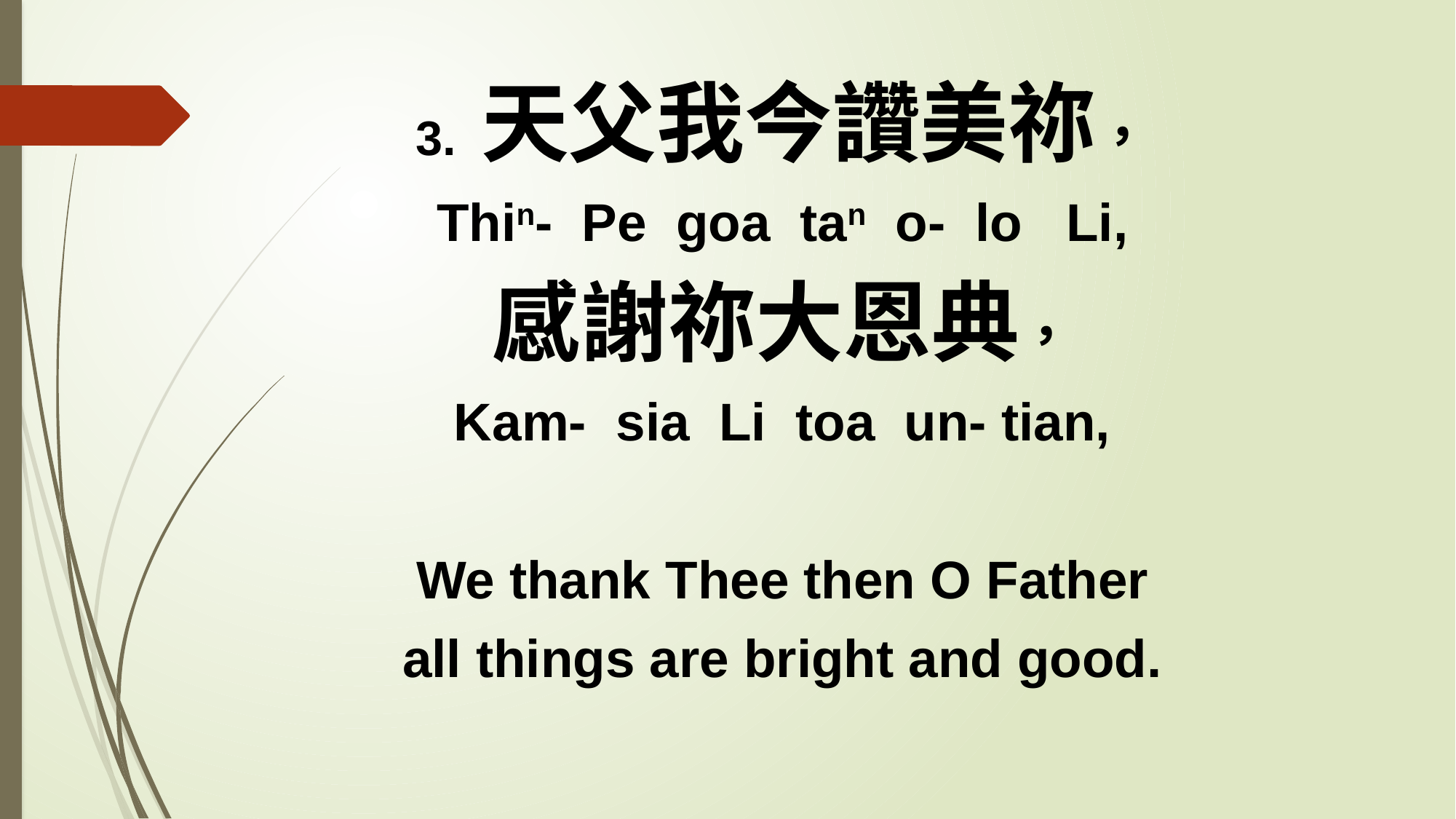

3. 天父我今讚美祢，
Thin-  Pe  goa  tan  o-  lo   Li,
感謝祢大恩典，
Kam-  sia  Li  toa  un- tian,

We thank Thee then O Father
all things are bright and good.